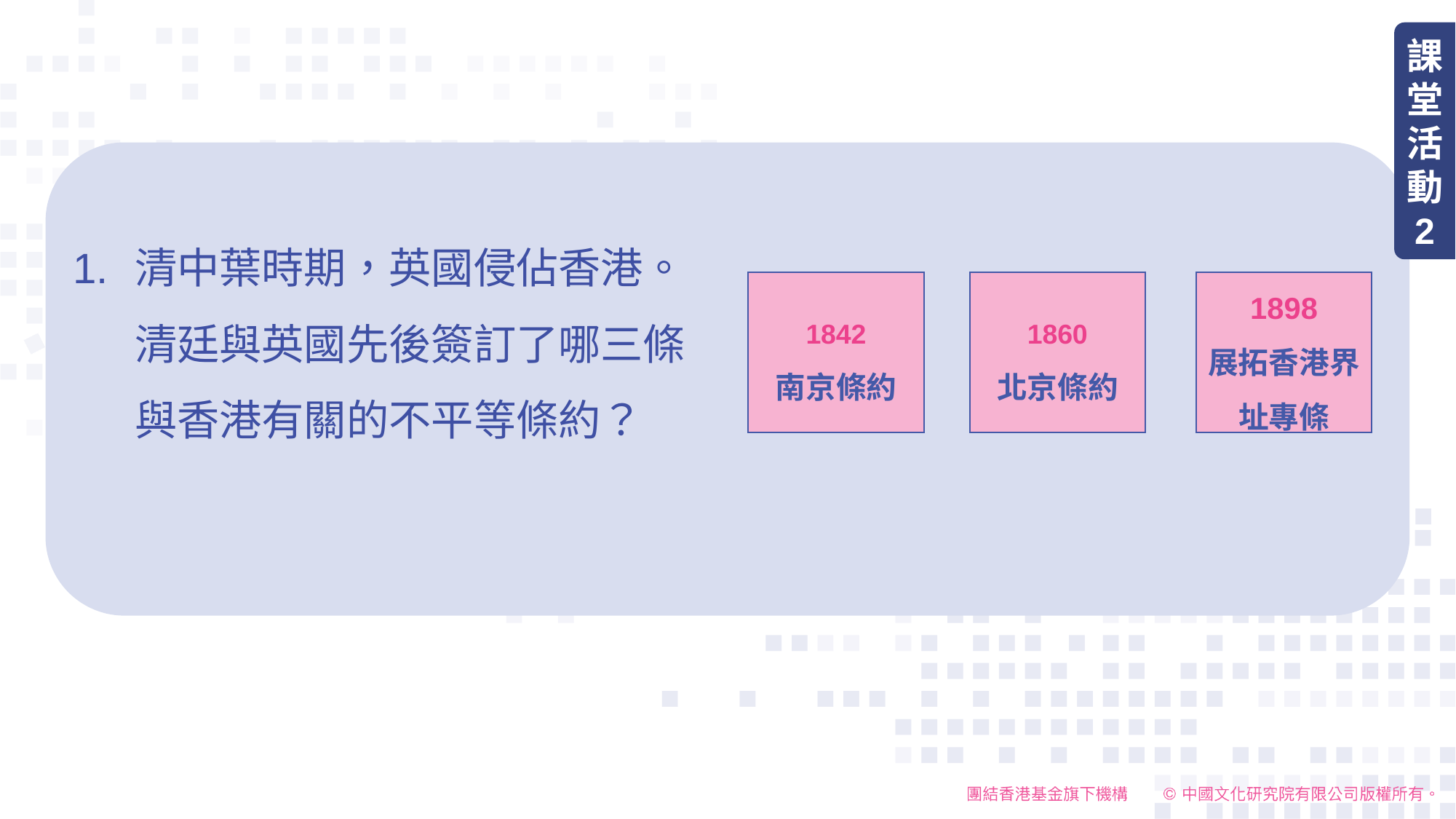

課堂活動
2

清中葉時期，英國侵佔香港。清廷與英國先後簽訂了哪三條與香港有關的不平等條約？
1842
南京條約
1860
北京條約
1898
展拓香港界址專條